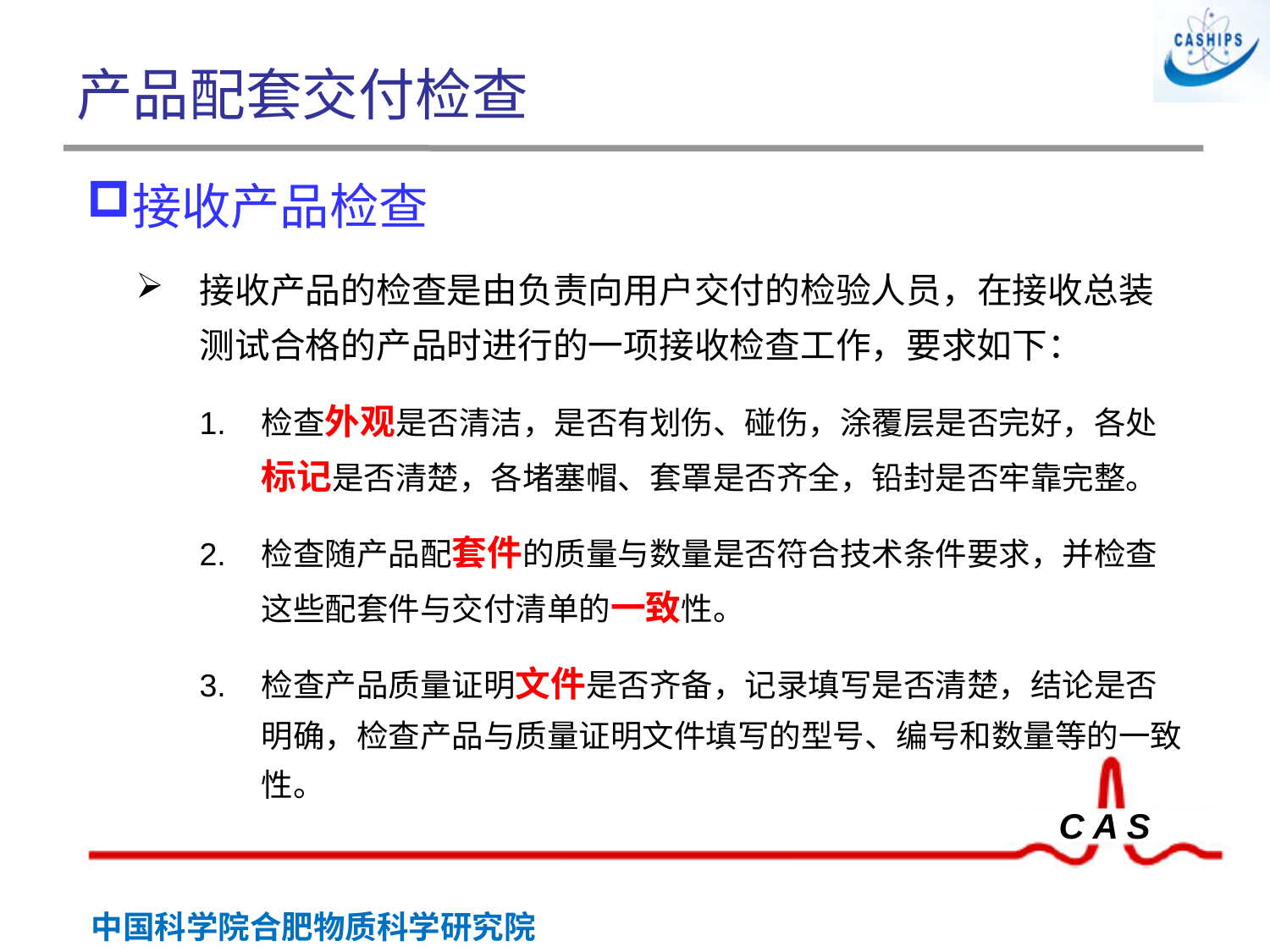

# 产品配套交付检查
接收产品检查
接收产品的检查是由负责向用户交付的检验人员，在接收总装测试合格的产品时进行的一项接收检查工作，要求如下：
检查外观是否清洁，是否有划伤、碰伤，涂覆层是否完好，各处标记是否清楚，各堵塞帽、套罩是否齐全，铅封是否牢靠完整。
检查随产品配套件的质量与数量是否符合技术条件要求，并检查这些配套件与交付清单的一致性。
检查产品质量证明文件是否齐备，记录填写是否清楚，结论是否明确，检查产品与质量证明文件填写的型号、编号和数量等的一致性。
  胶印章
钢印章
封印章